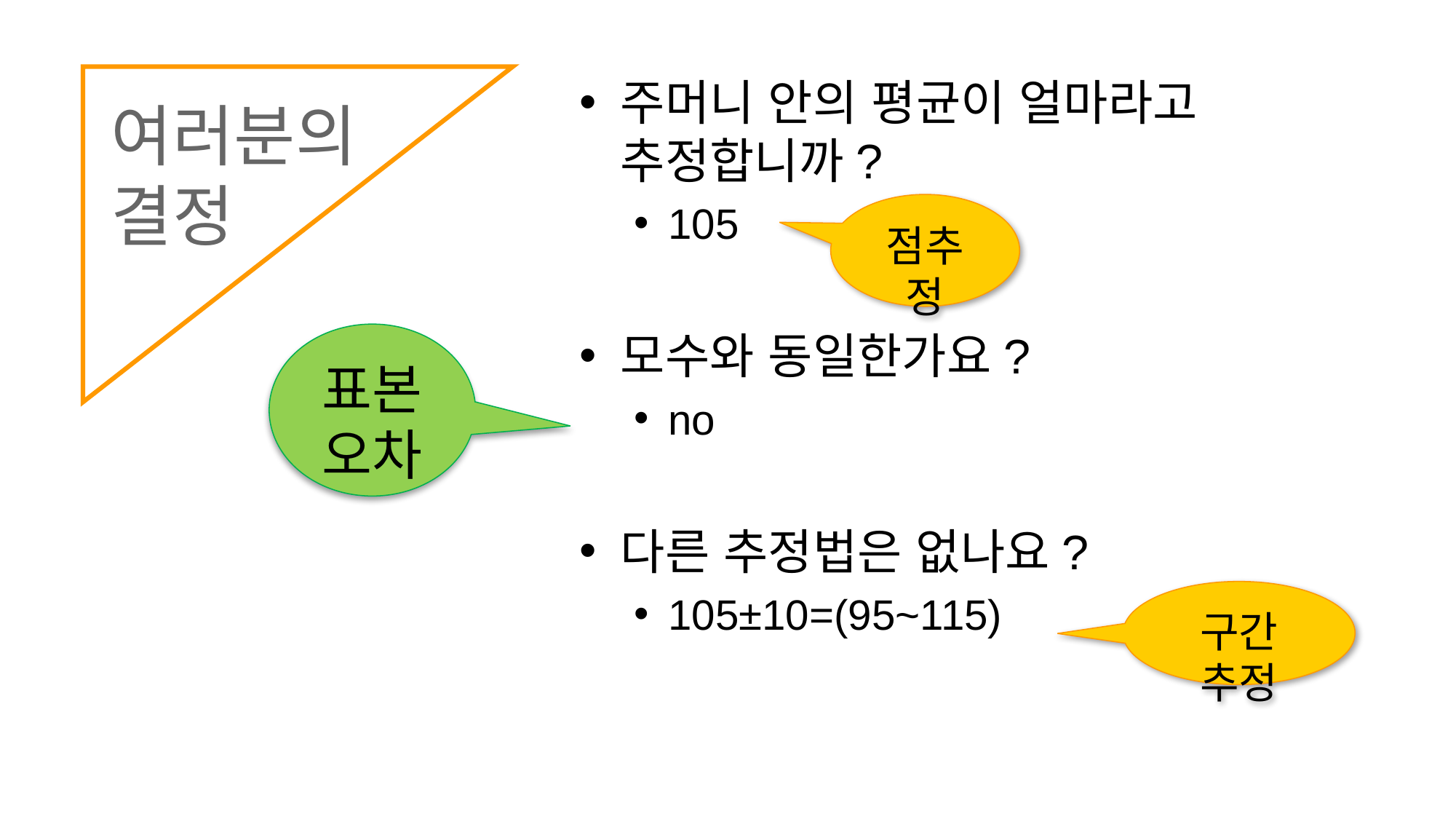

# 여러분의 결정
주머니 안의 평균이 얼마라고 추정합니까?
105

모수와 동일한가요?
no

다른 추정법은 없나요?
105±10=(95~115)
점추정
표본오차
구간 추정